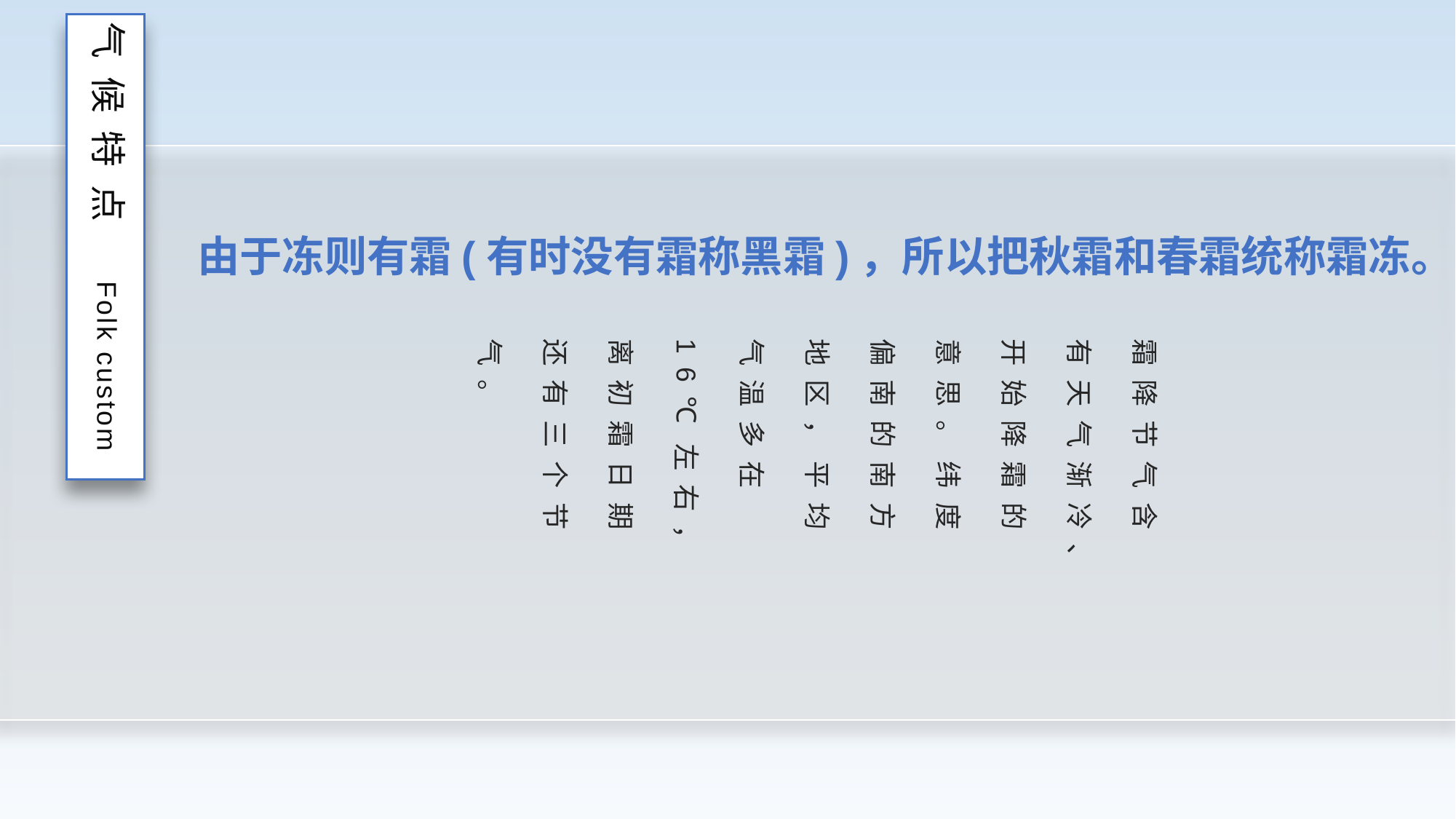

气候特点
Folk custom

由于冻则有霜(有时没有霜称黑霜)，所以把秋霜和春霜统称霜冻。
霜降节气含有天气渐冷、开始降霜的意思。纬度偏南的南方地区，平均气温多在16℃左右，离初霜日期还有三个节气。